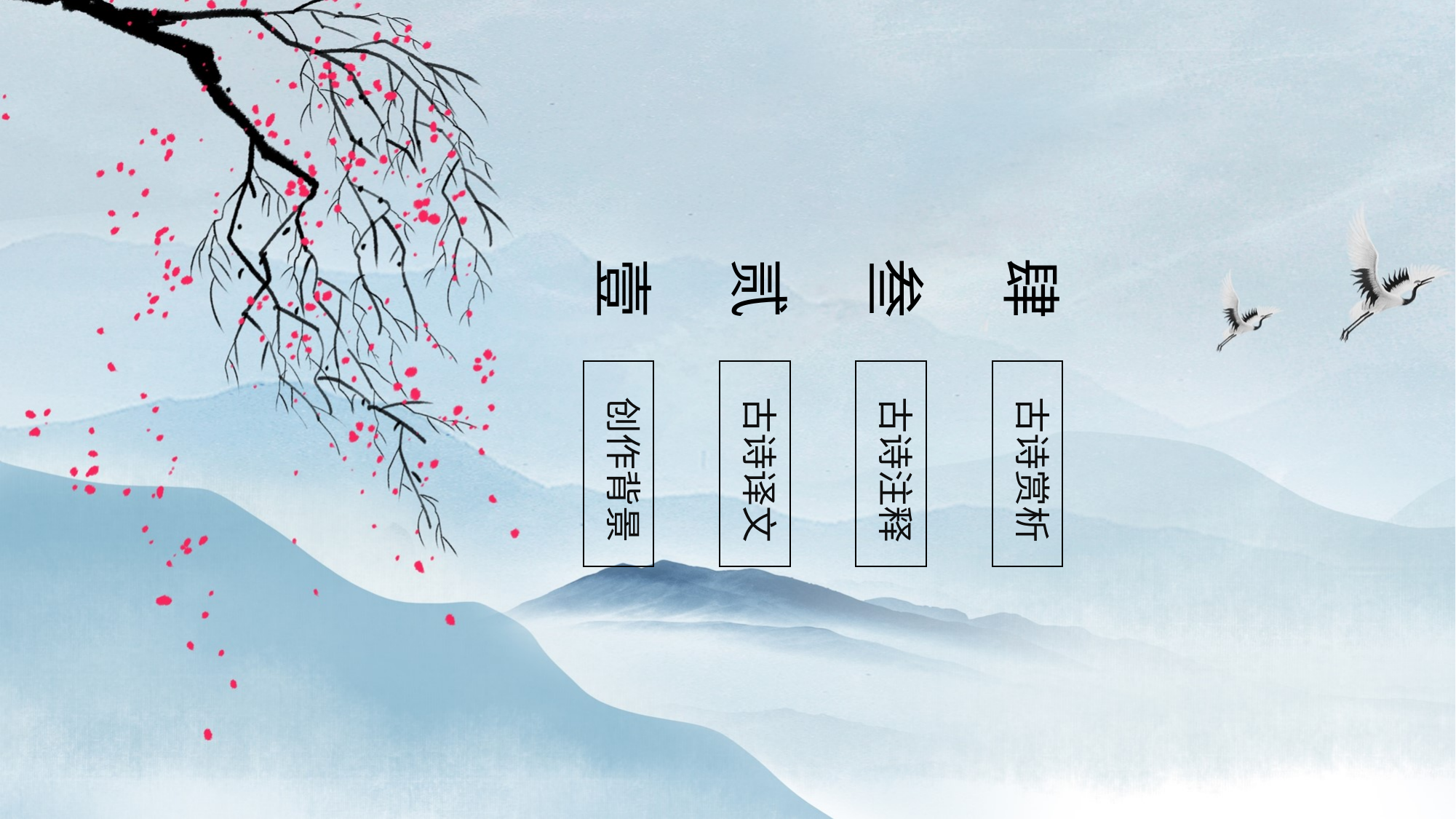

贰

古诗译文
叁

古诗注释
壹

创作背景
肆

古诗赏析